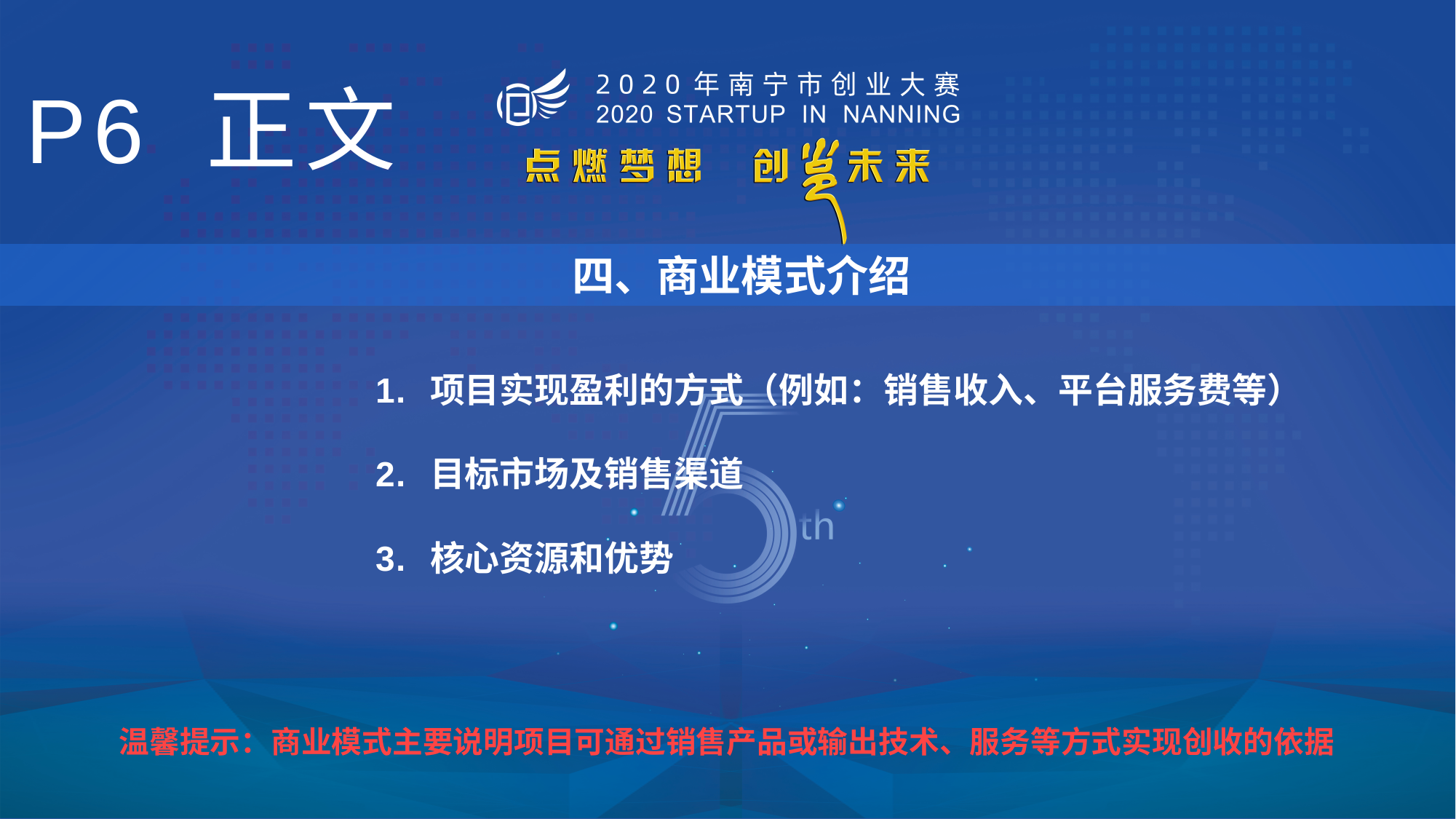

P6 正文
  四、商业模式介绍
项目实现盈利的方式（例如：销售收入、平台服务费等）

目标市场及销售渠道

核心资源和优势
温馨提示：商业模式主要说明项目可通过销售产品或输出技术、服务等方式实现创收的依据